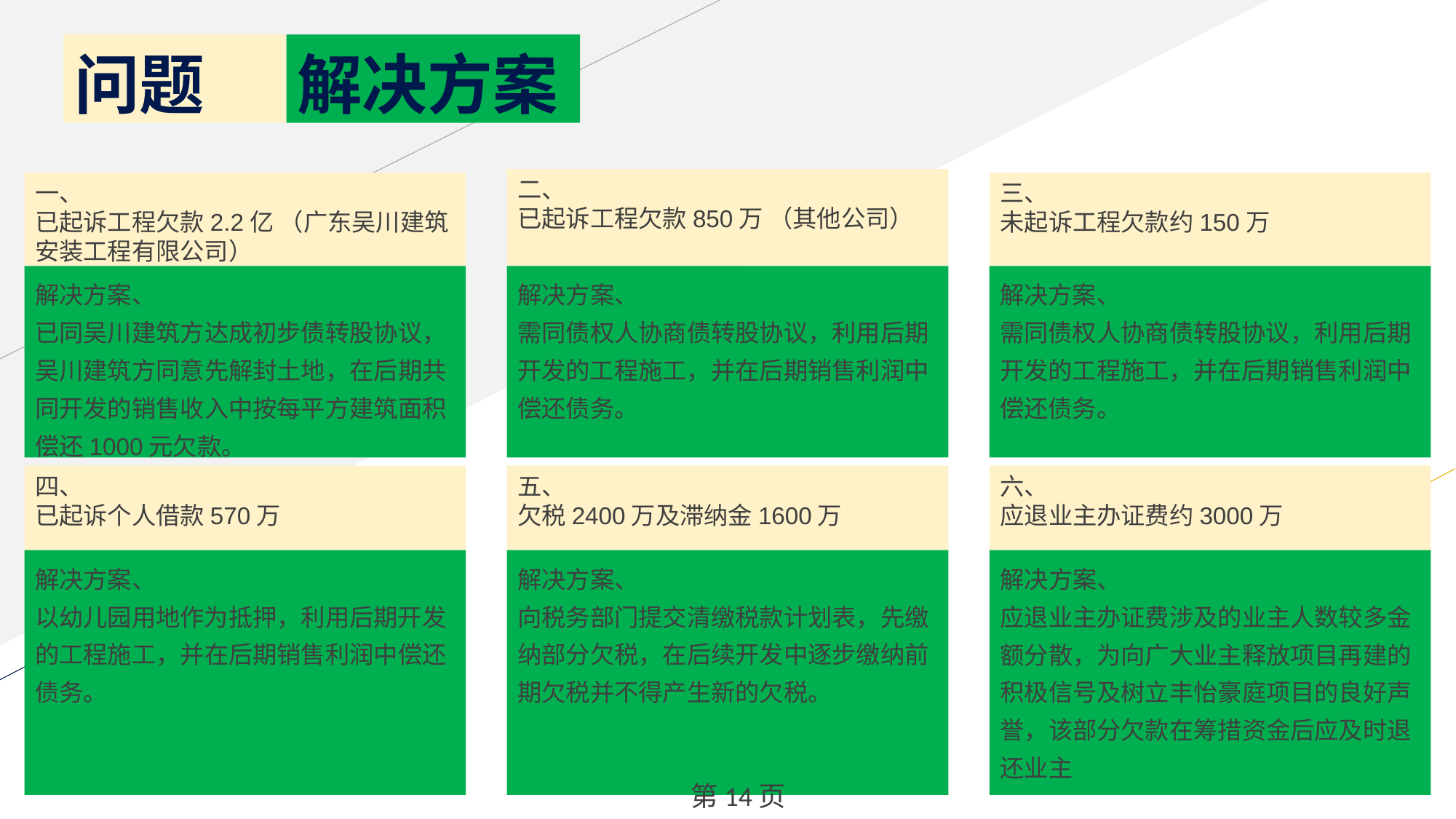

# 问题
解决方案
二、
已起诉工程欠款850万 （其他公司）
解决方案、
需同债权人协商债转股协议，利用后期开发的工程施工，并在后期销售利润中偿还债务。

一、
已起诉工程欠款2.2亿 （广东吴川建筑安装工程有限公司）
解决方案、
已同吴川建筑方达成初步债转股协议，吴川建筑方同意先解封土地，在后期共同开发的销售收入中按每平方建筑面积偿还1000元欠款。

三、
未起诉工程欠款约150万
解决方案、
需同债权人协商债转股协议，利用后期开发的工程施工，并在后期销售利润中偿还债务。

五、
欠税2400万及滞纳金1600万
六、
应退业主办证费约3000万

四、
已起诉个人借款570万
解决方案、
以幼儿园用地作为抵押，利用后期开发的工程施工，并在后期销售利润中偿还债务。

解决方案、
向税务部门提交清缴税款计划表，先缴纳部分欠税，在后续开发中逐步缴纳前期欠税并不得产生新的欠税。

解决方案、
应退业主办证费涉及的业主人数较多金额分散，为向广大业主释放项目再建的积极信号及树立丰怡豪庭项目的良好声誉，该部分欠款在筹措资金后应及时退还业主
                  第14页